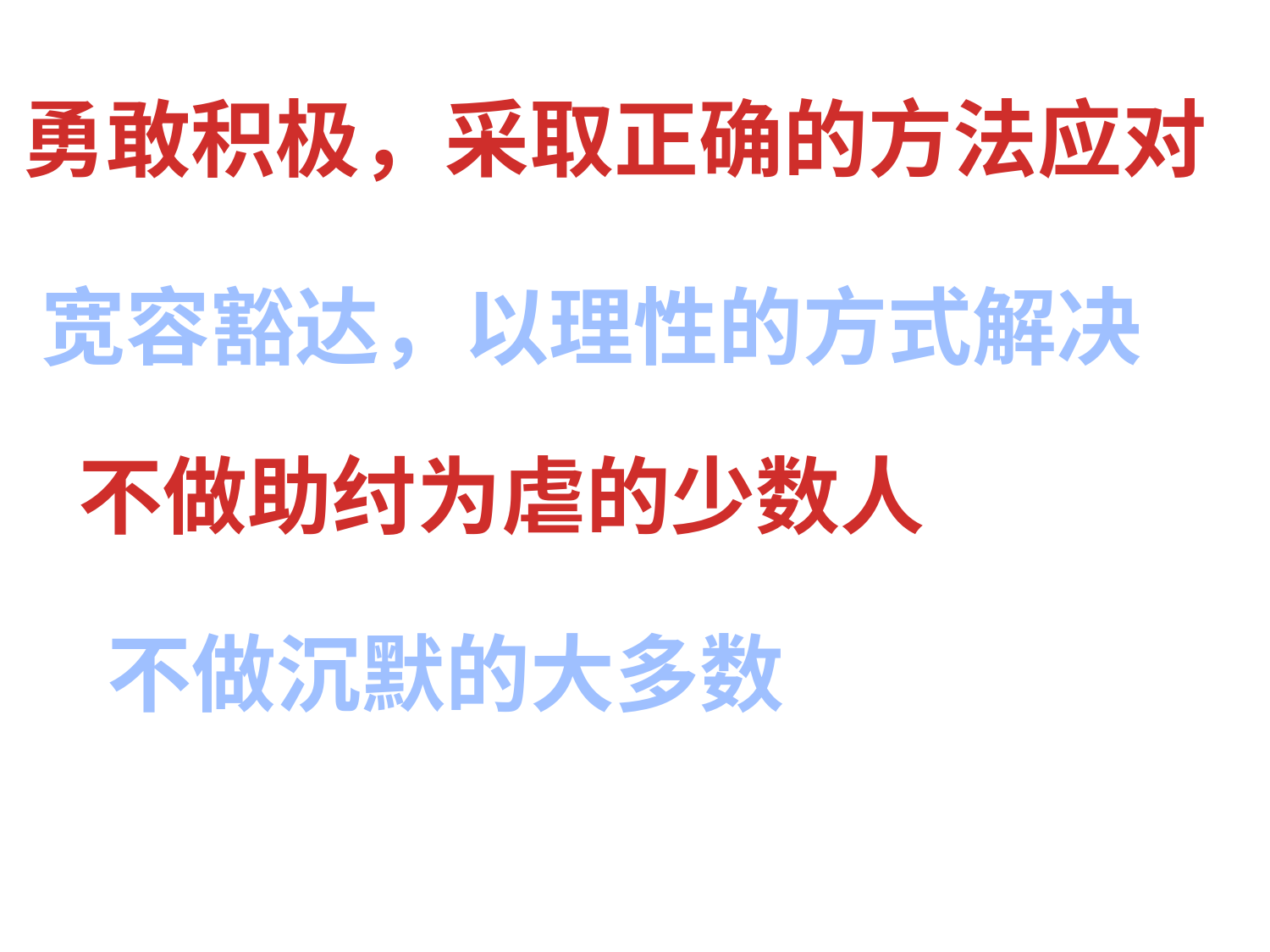

#
勇敢积极，采取正确的方法应对

宽容豁达，以理性的方式解决
不做助纣为虐的少数人
不做沉默的大多数